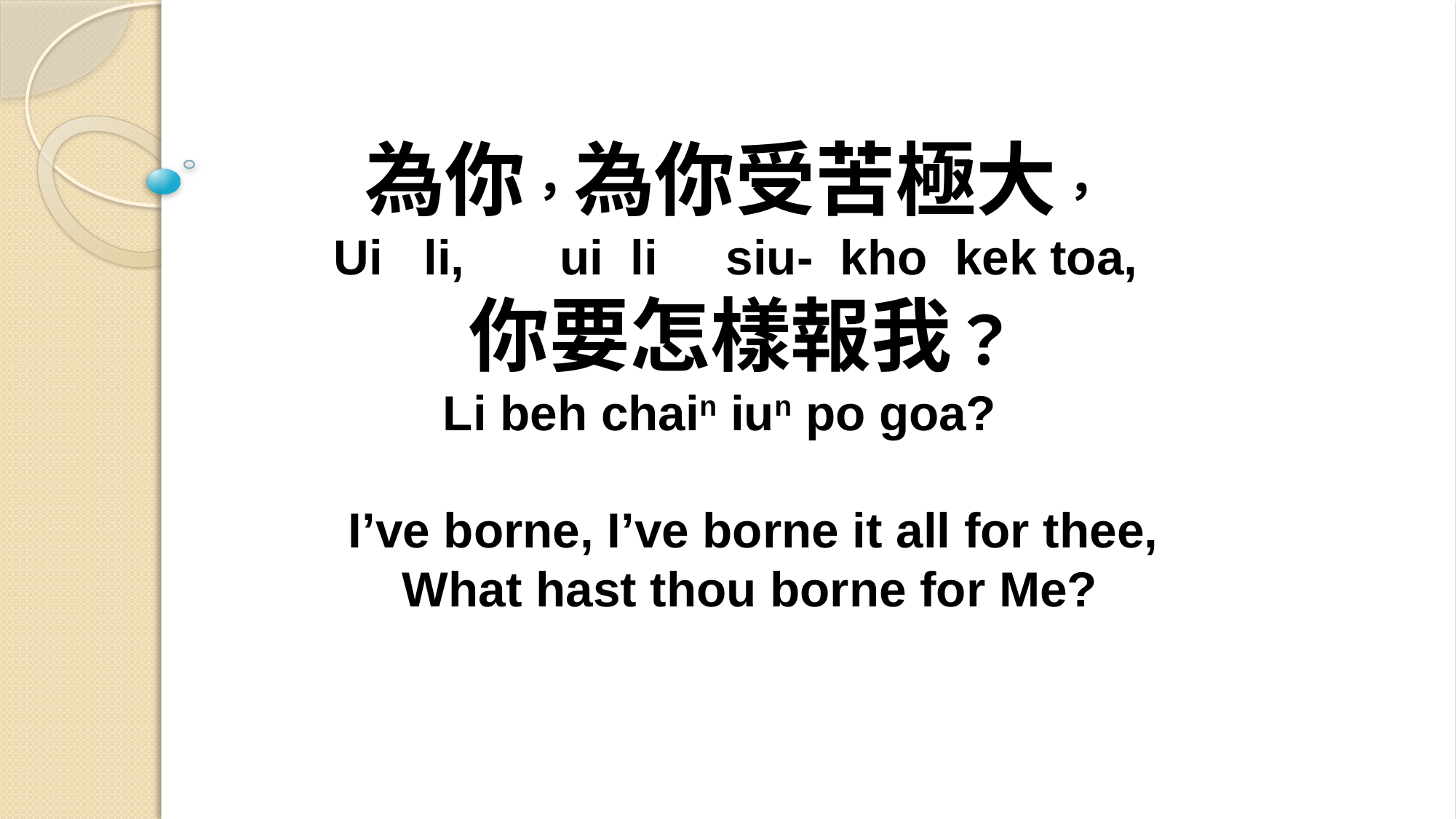

# 為你，為你受苦極大， Ui   li,       ui  li     siu-  kho  kek toa, 你要怎樣報我？ Li beh chain iun po goa? I’ve borne, I’ve borne it all for thee, What hast thou borne for Me?